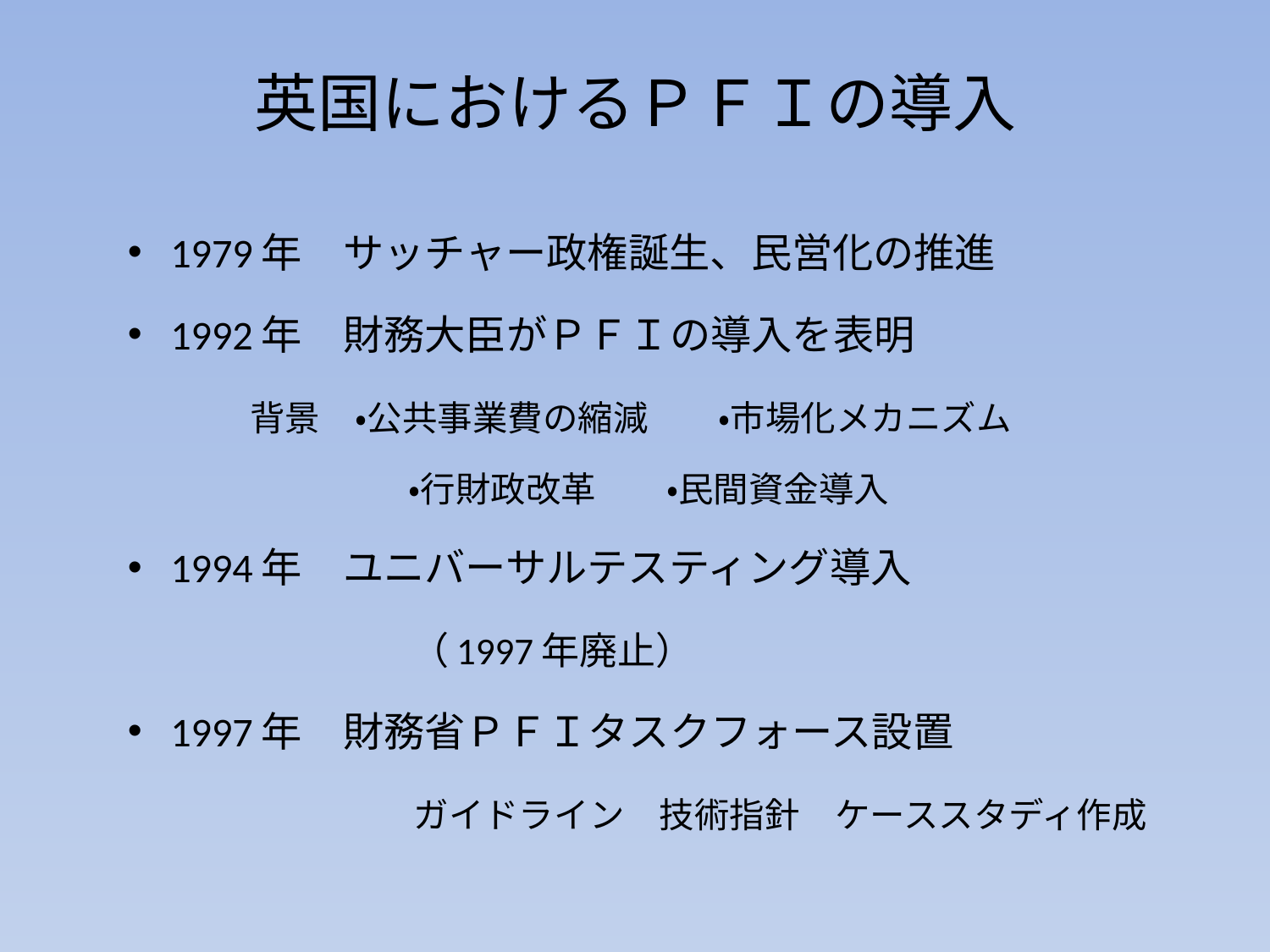

# 英国におけるＰＦＩの導入
1979年　サッチャー政権誕生、民営化の推進
1992年　財務大臣がＰＦＩの導入を表明
　　　背景　・公共事業費の縮減　　・市場化メカニズム
　　　　　　　　・行財政改革　　・民間資金導入
1994年　ユニバーサルテスティング導入
　　　　　　　（1997年廃止）
1997年　財務省ＰＦＩタスクフォース設置
　　　　　　　ガイドライン　技術指針　ケーススタディ作成